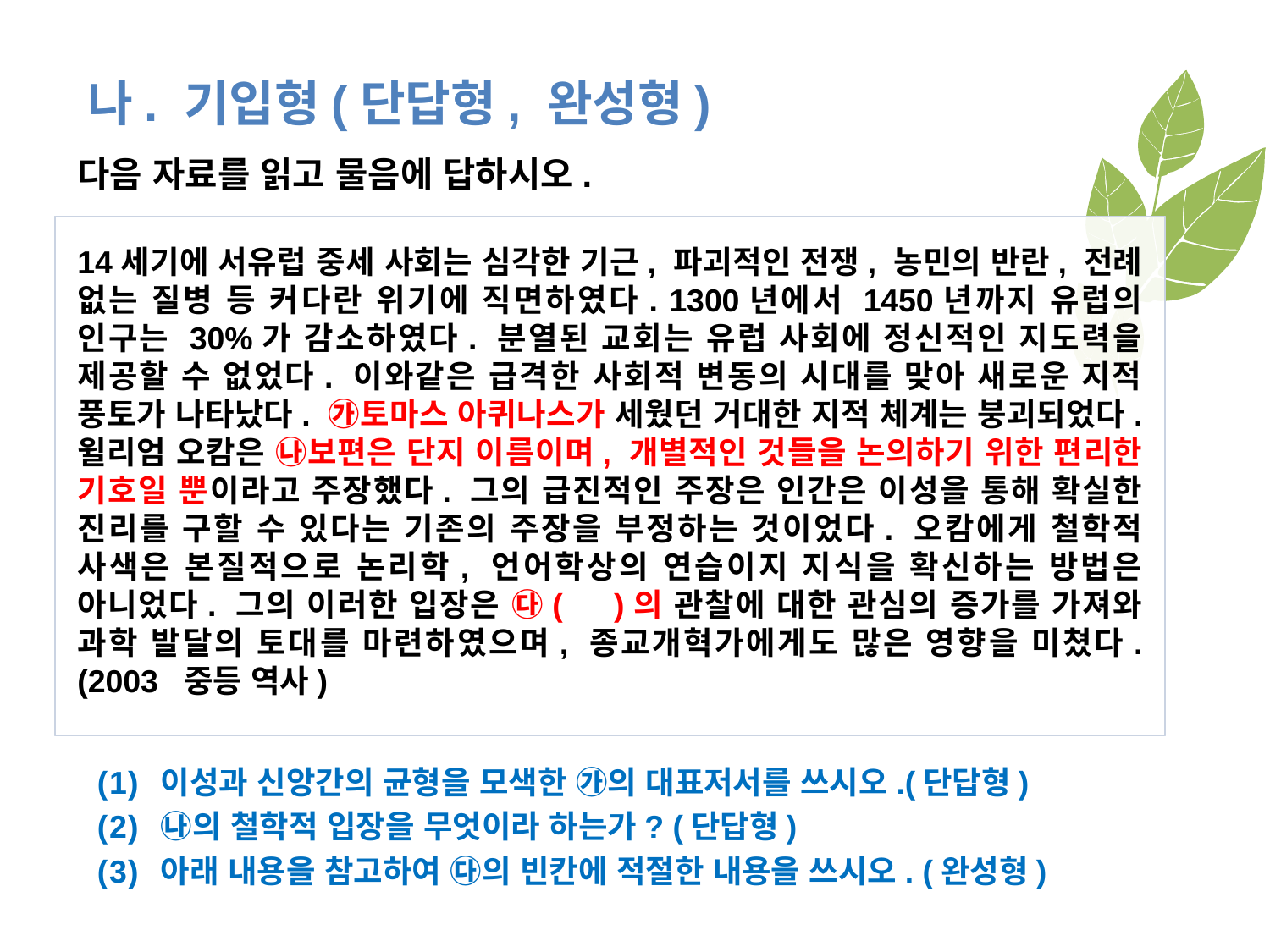

나. 기입형(단답형, 완성형)

다음 자료를 읽고 물음에 답하시오.

1.
14세기에 서유럽 중세 사회는 심각한 기근, 파괴적인 전쟁, 농민의 반란, 전례 없는 질병 등 커다란 위기에 직면하였다. 1300년에서 1450년까지 유럽의 인구는 30%가 감소하였다. 분열된 교회는 유럽 사회에 정신적인 지도력을 제공할 수 없었다. 이와같은 급격한 사회적 변동의 시대를 맞아 새로운 지적 풍토가 나타났다. ㉮토마스 아퀴나스가 세웠던 거대한 지적 체계는 붕괴되었다. 윌리엄 오캄은 ㉯보편은 단지 이름이며, 개별적인 것들을 논의하기 위한 편리한 기호일 뿐이라고 주장했다. 그의 급진적인 주장은 인간은 이성을 통해 확실한 진리를 구할 수 있다는 기존의 주장을 부정하는 것이었다. 오캄에게 철학적 사색은 본질적으로 논리학, 언어학상의 연습이지 지식을 확신하는 방법은 아니었다. 그의 이러한 입장은 ㉰(     )의 관찰에 대한 관심의 증가를 가져와 과학 발달의 토대를 마련하였으며, 종교개혁가에게도 많은 영향을 미쳤다. (2003  중등 역사)

이성과 신앙간의 균형을 모색한 ㉮의 대표저서를 쓰시오.(단답형)
㉯의 철학적 입장을 무엇이라 하는가? (단답형)
아래 내용을 참고하여 ㉰의 빈칸에 적절한 내용을 쓰시오. (완성형)

결합형 : 단어나 구를 제시받고 관련된 개념이나 용어를 기술 함